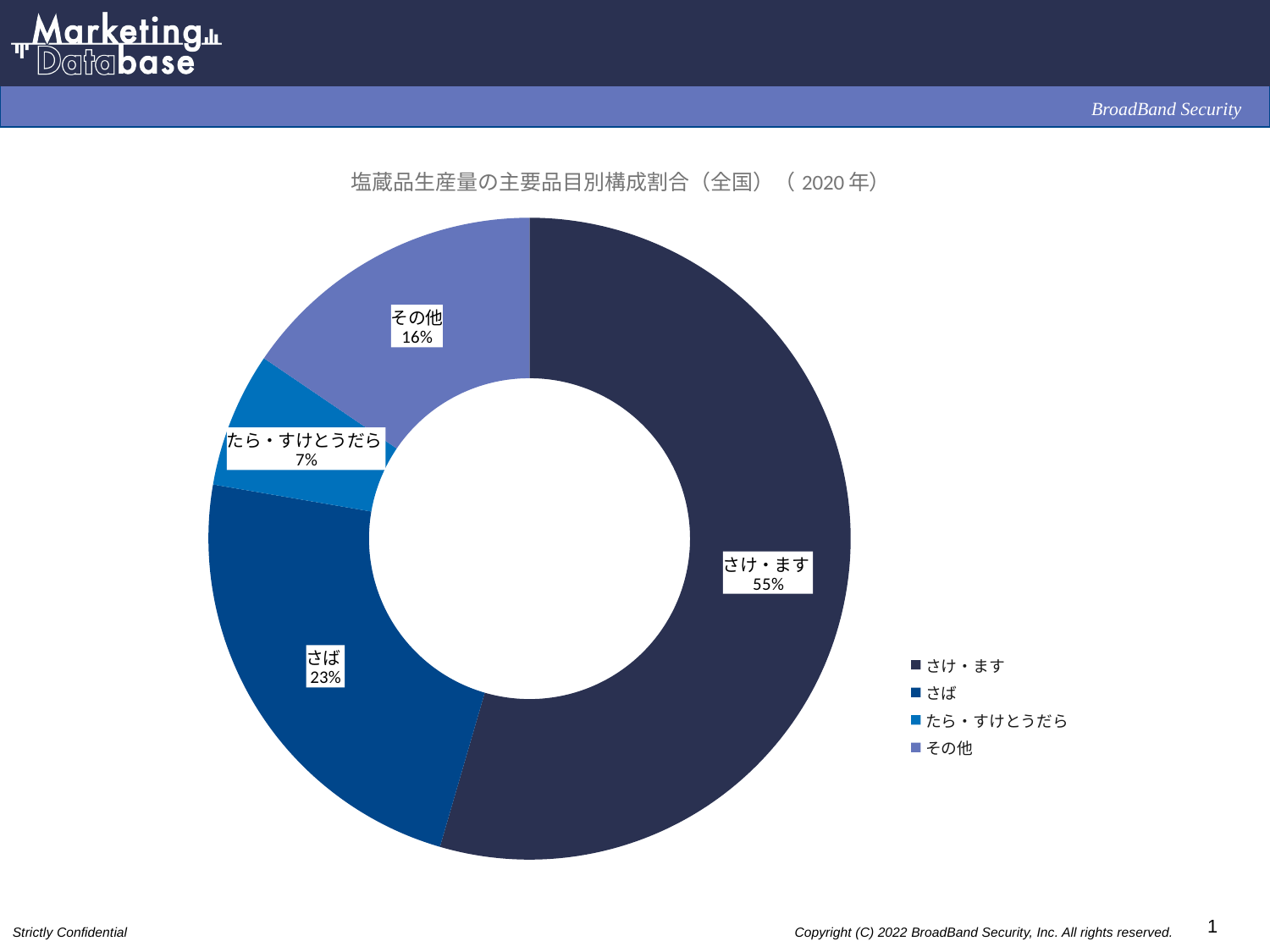

### Chart: 塩蔵品生産量の主要品目別構成割合（全国）（2020年）

| Category |  |
|---|---|
| さけ・ます  | 54.5 |
| さば  | 23.2 |
| たら・すけとうだら  | 6.8 |
| その他 | 15.5 |